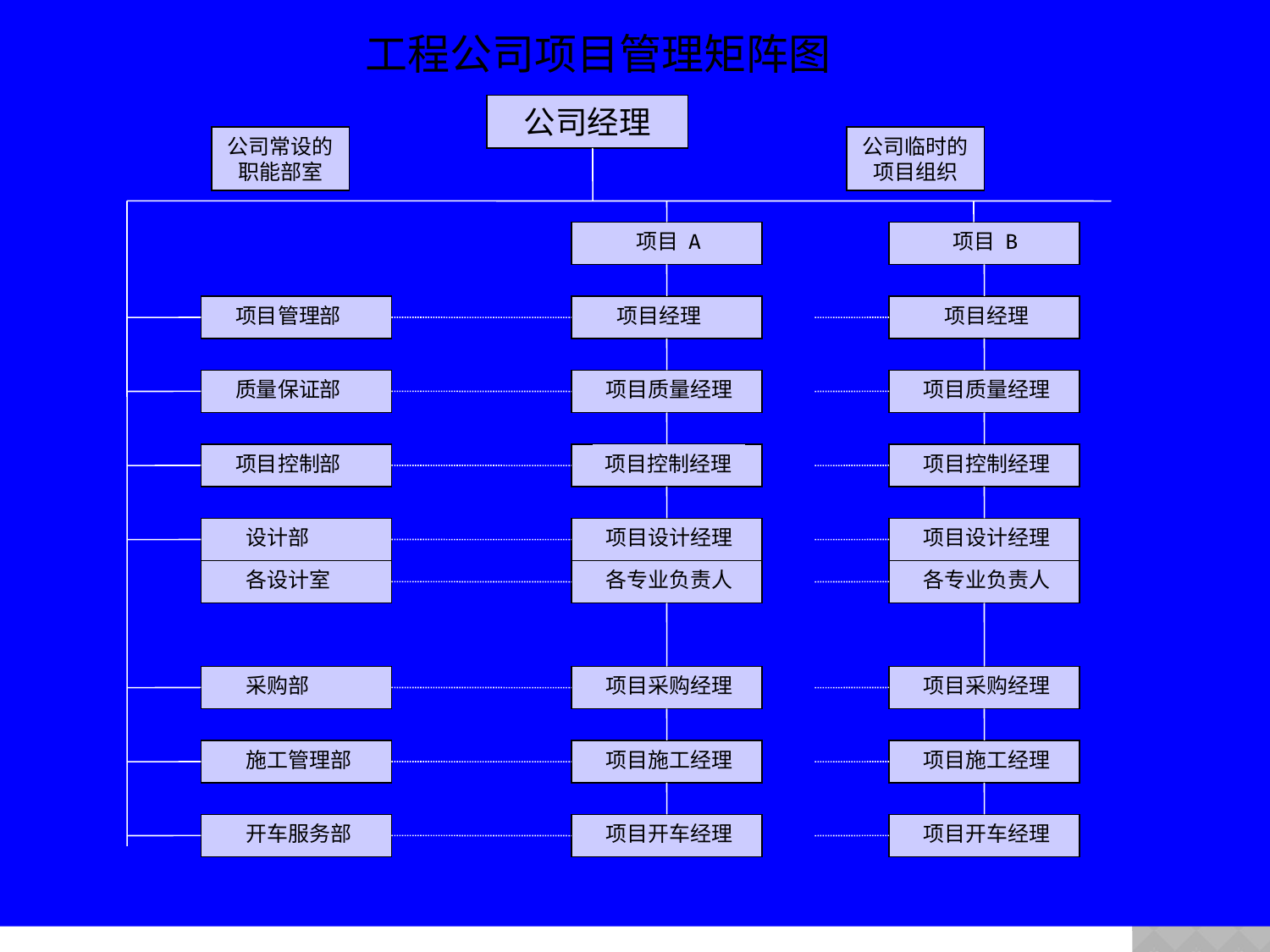

工程公司项目管理矩阵图

公司经理
公司常设的
职能部室
公司临时的
项目组织

项目 A

项目 B

项目管理部

项目经理

项目经理

质量保证部

项目质量经理

项目质量经理

项目控制部

项目控制经理

项目控制经理

设计部

项目设计经理

项目设计经理

各设计室

各专业负责人

各专业负责人

采购部

项目采购经理

项目采购经理

施工管理部

项目施工经理

项目施工经理

开车服务部

项目开车经理

项目开车经理